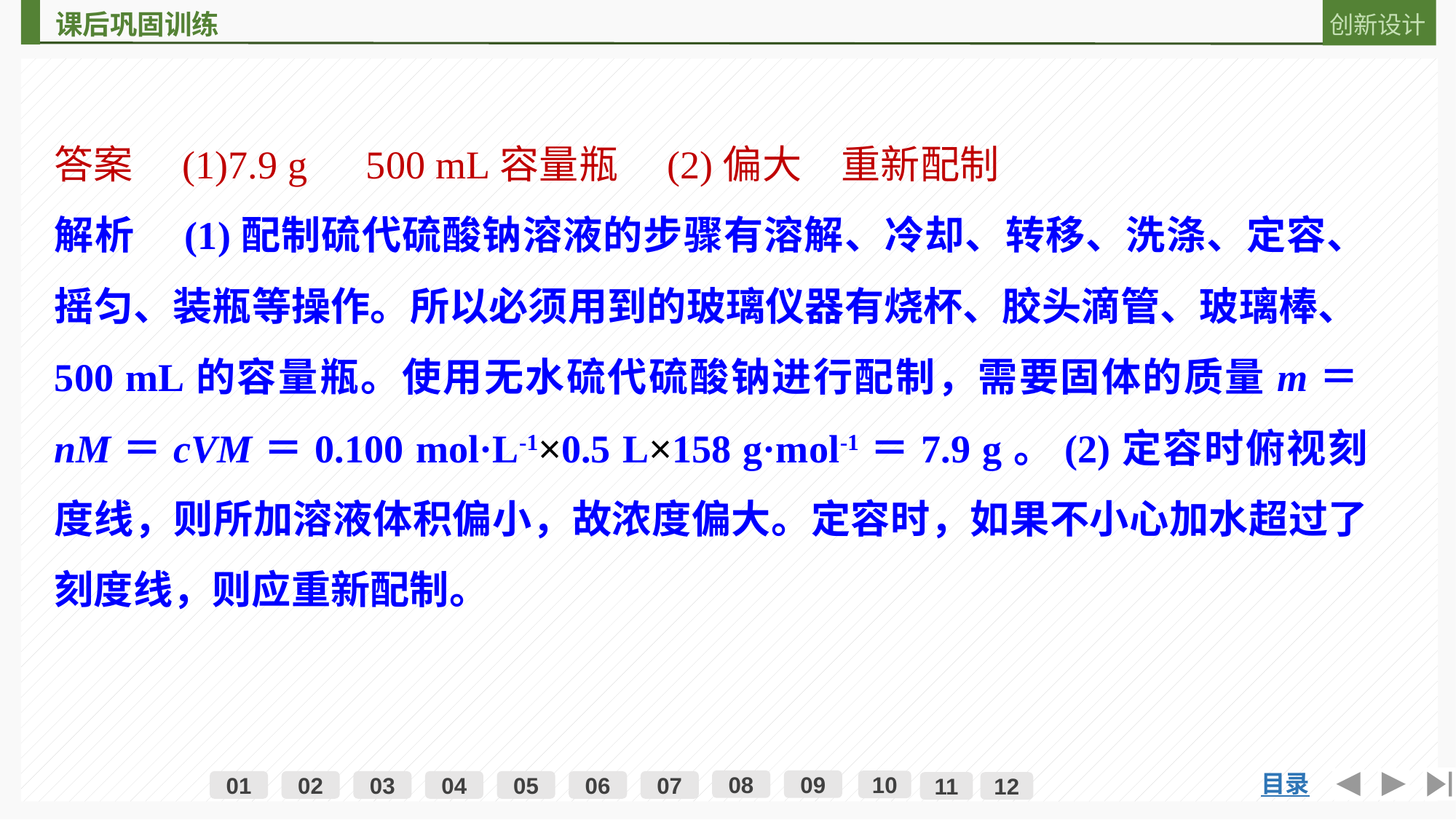

答案　(1)7.9 g　500 mL容量瓶　(2)偏大　重新配制
解析　(1)配制硫代硫酸钠溶液的步骤有溶解、冷却、转移、洗涤、定容、摇匀、装瓶等操作。所以必须用到的玻璃仪器有烧杯、胶头滴管、玻璃棒、500 mL的容量瓶。使用无水硫代硫酸钠进行配制，需要固体的质量m＝nM＝cVM＝0.100 mol·L-1×0.5 L×158 g·mol-1＝7.9 g。(2)定容时俯视刻度线，则所加溶液体积偏小，故浓度偏大。定容时，如果不小心加水超过了刻度线，则应重新配制。